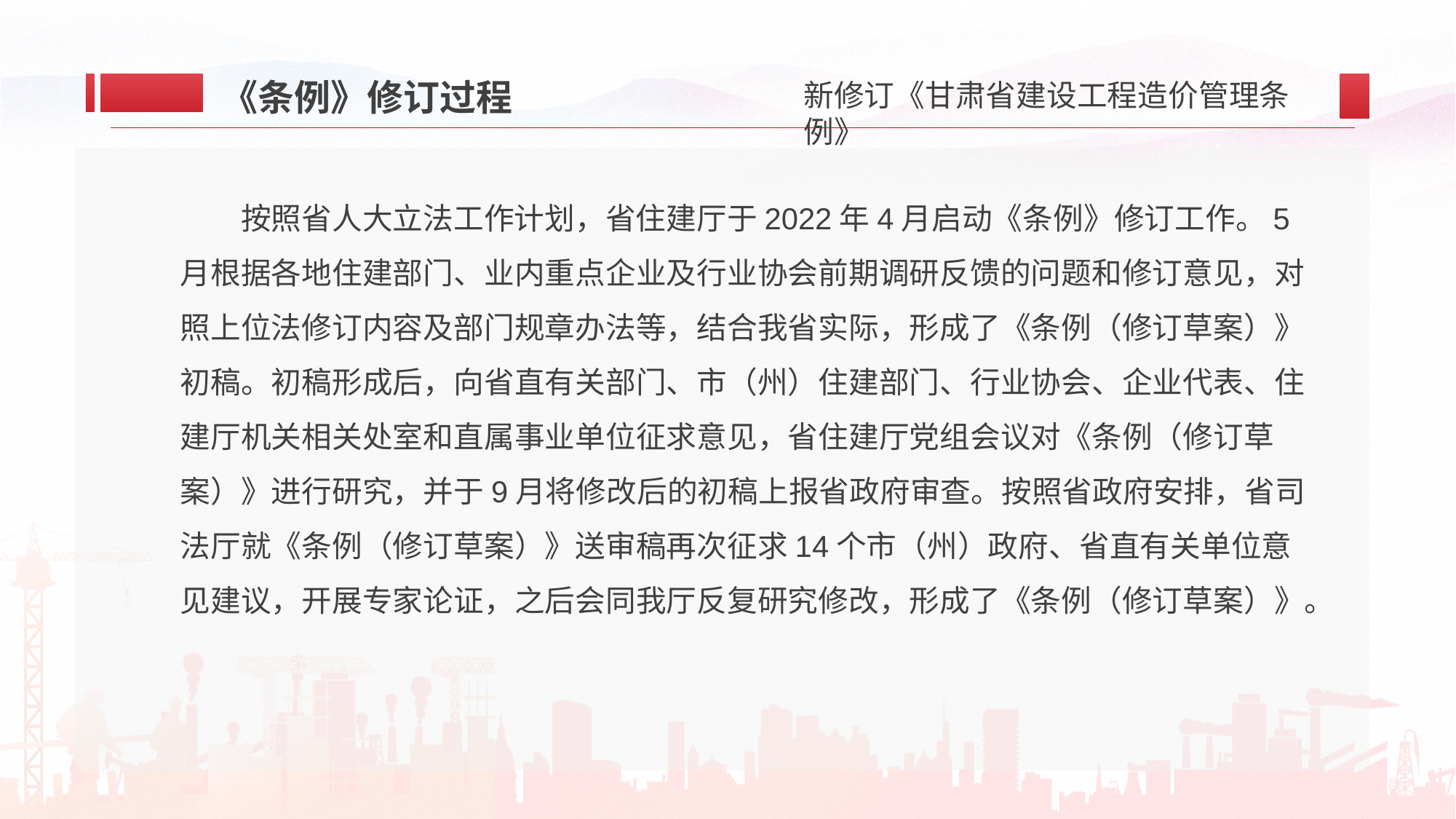

《条例》修订过程

按照省人大立法工作计划，省住建厅于2022年4月启动《条例》修订工作。5月根据各地住建部门、业内重点企业及行业协会前期调研反馈的问题和修订意见，对照上位法修订内容及部门规章办法等，结合我省实际，形成了《条例（修订草案）》初稿。初稿形成后，向省直有关部门、市（州）住建部门、行业协会、企业代表、住建厅机关相关处室和直属事业单位征求意见，省住建厅党组会议对《条例（修订草案）》进行研究，并于9月将修改后的初稿上报省政府审查。按照省政府安排，省司法厅就《条例（修订草案）》送审稿再次征求14个市（州）政府、省直有关单位意见建议，开展专家论证，之后会同我厅反复研究修改，形成了《条例（修订草案）》。